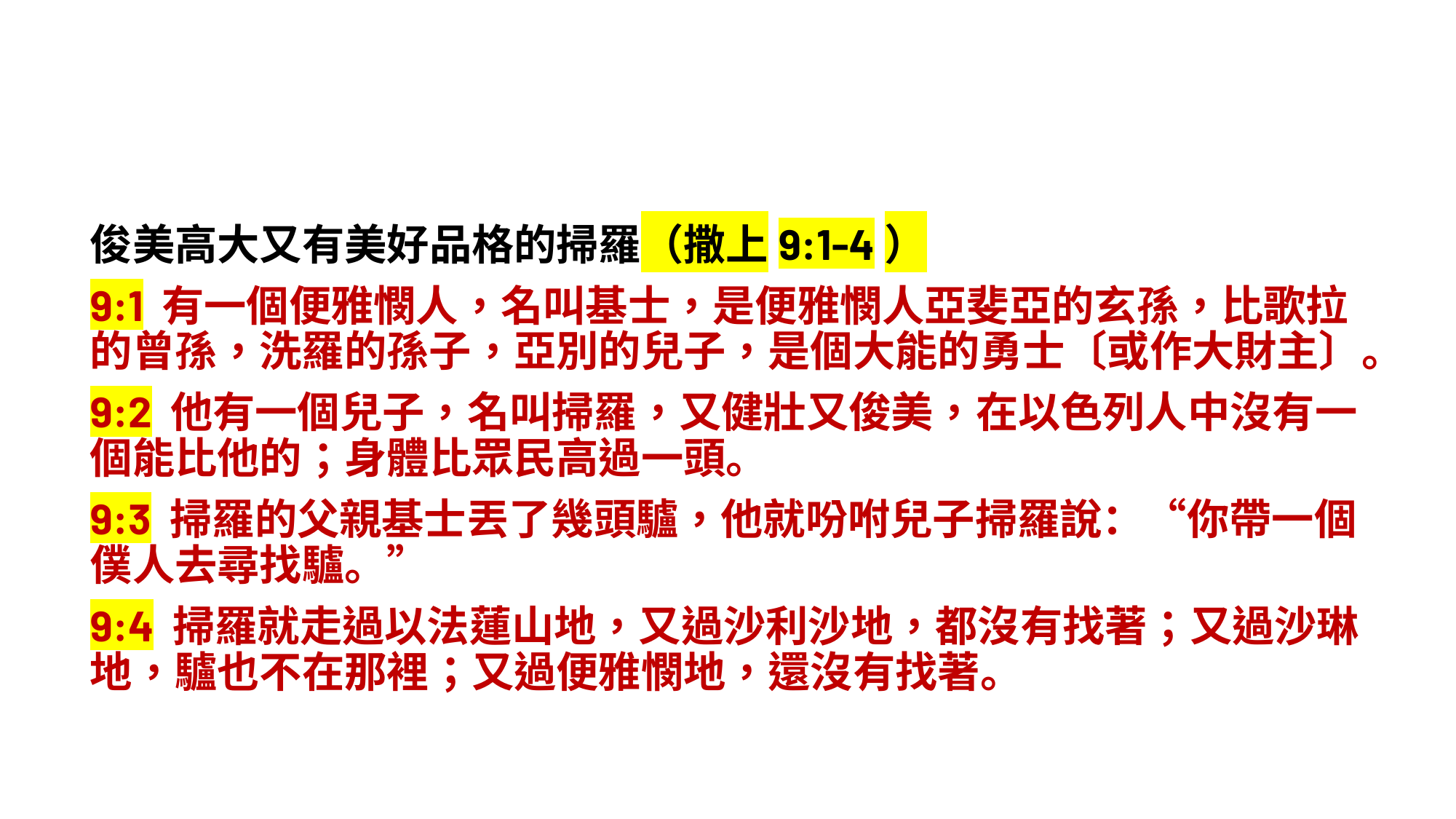

俊美高大又有美好品格的掃羅（撒上9:1-4）
9:1 有一個便雅憫人，名叫基士，是便雅憫人亞斐亞的玄孫，比歌拉的曾孫，洗羅的孫子，亞別的兒子，是個大能的勇士〔或作大財主〕。
9:2 他有一個兒子，名叫掃羅，又健壯又俊美，在以色列人中沒有一個能比他的；身體比眾民高過一頭。
9:3 掃羅的父親基士丟了幾頭驢，他就吩咐兒子掃羅說：“你帶一個僕人去尋找驢。”
9:4 掃羅就走過以法蓮山地，又過沙利沙地，都沒有找著；又過沙琳地，驢也不在那裡；又過便雅憫地，還沒有找著。